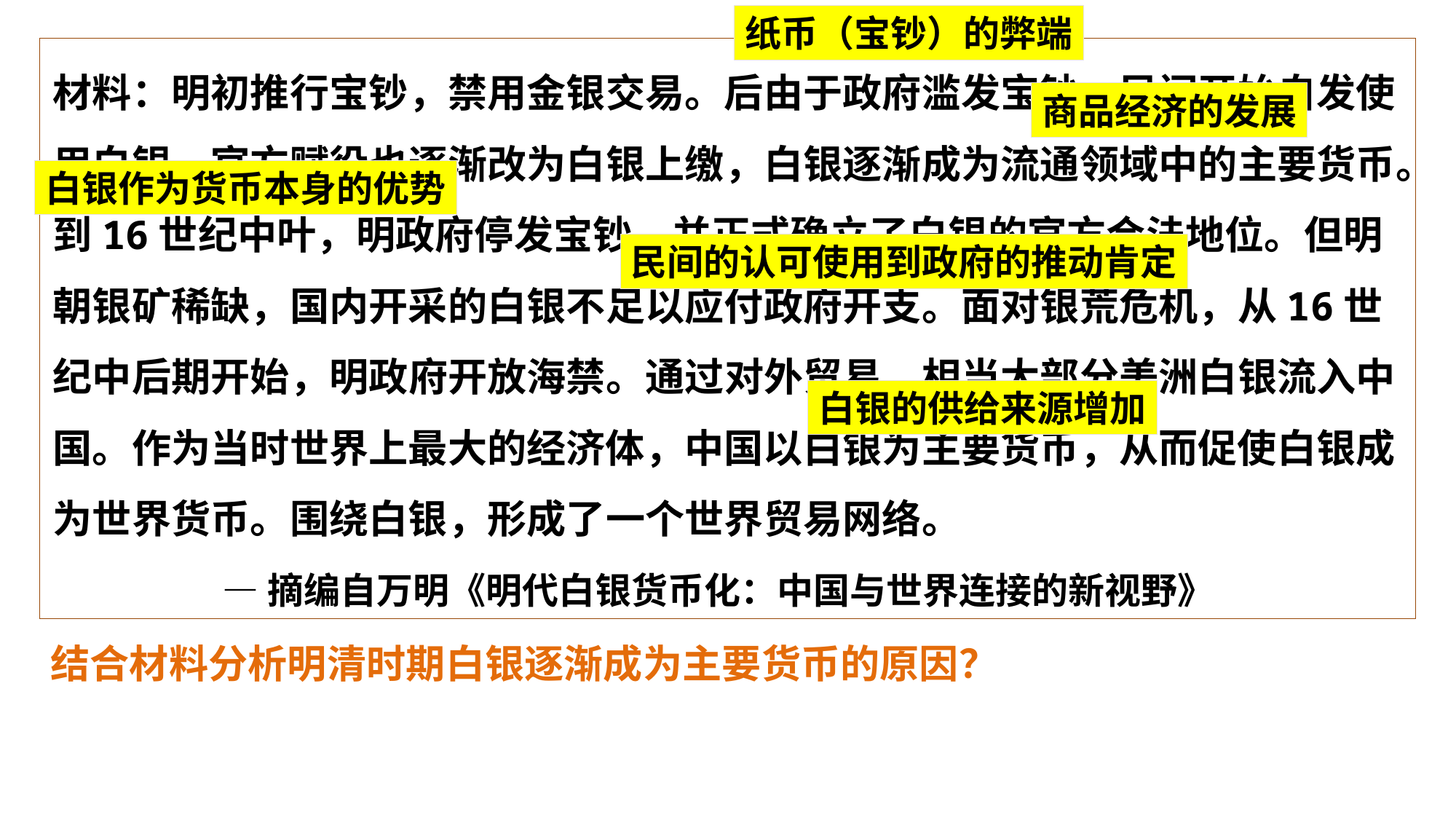

纸币（宝钞）的弊端
材料：明初推行宝钞，禁用金银交易。后由于政府滥发宝钞，民间开始自发使用白银，官方赋役也逐渐改为白银上缴，白银逐渐成为流通领域中的主要货币。到16世纪中叶，明政府停发宝钞，并正式确立了白银的官方合法地位。但明朝银矿稀缺，国内开采的白银不足以应付政府开支。面对银荒危机，从16世纪中后期开始，明政府开放海禁。通过对外贸易，相当大部分美洲白银流入中国。作为当时世界上最大的经济体，中国以白银为主要货币，从而促使白银成为世界货币。围绕白银，形成了一个世界贸易网络。
                   —摘编自万明《明代白银货币化：中国与世界连接的新视野》
商品经济的发展
白银作为货币本身的优势
民间的认可使用到政府的推动肯定
白银的供给来源增加
结合材料分析明清时期白银逐渐成为主要货币的原因？